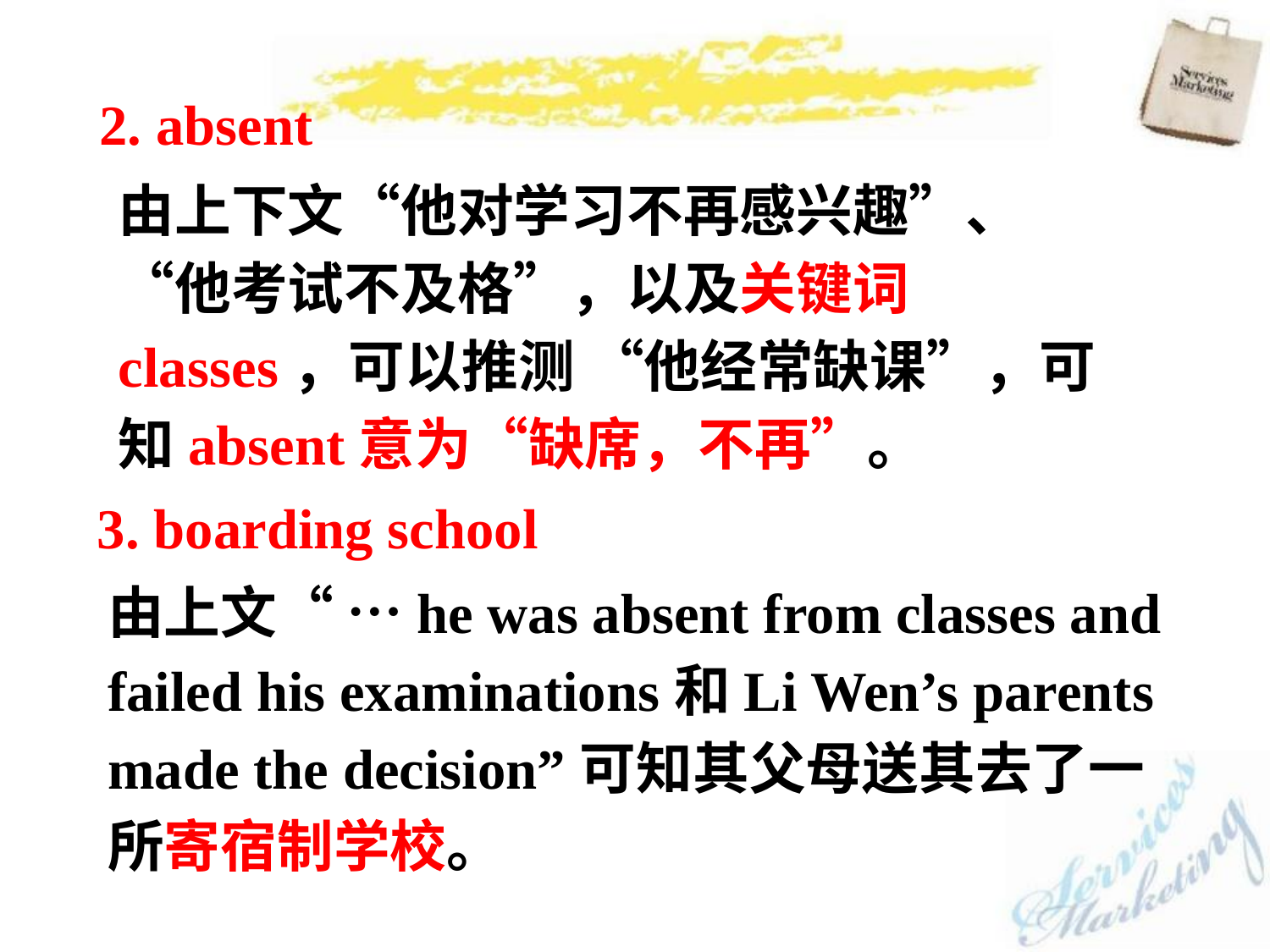

2. absent
由上下文“他对学习不再感兴趣”、 “他考试不及格”，以及关键词classes，可以推测 “他经常缺课”，可知absent意为“缺席，不再”。
3. boarding school
由上文“ …he was absent from classes and failed his examinations和Li Wen’s parents made the decision”可知其父母送其去了一所寄宿制学校。